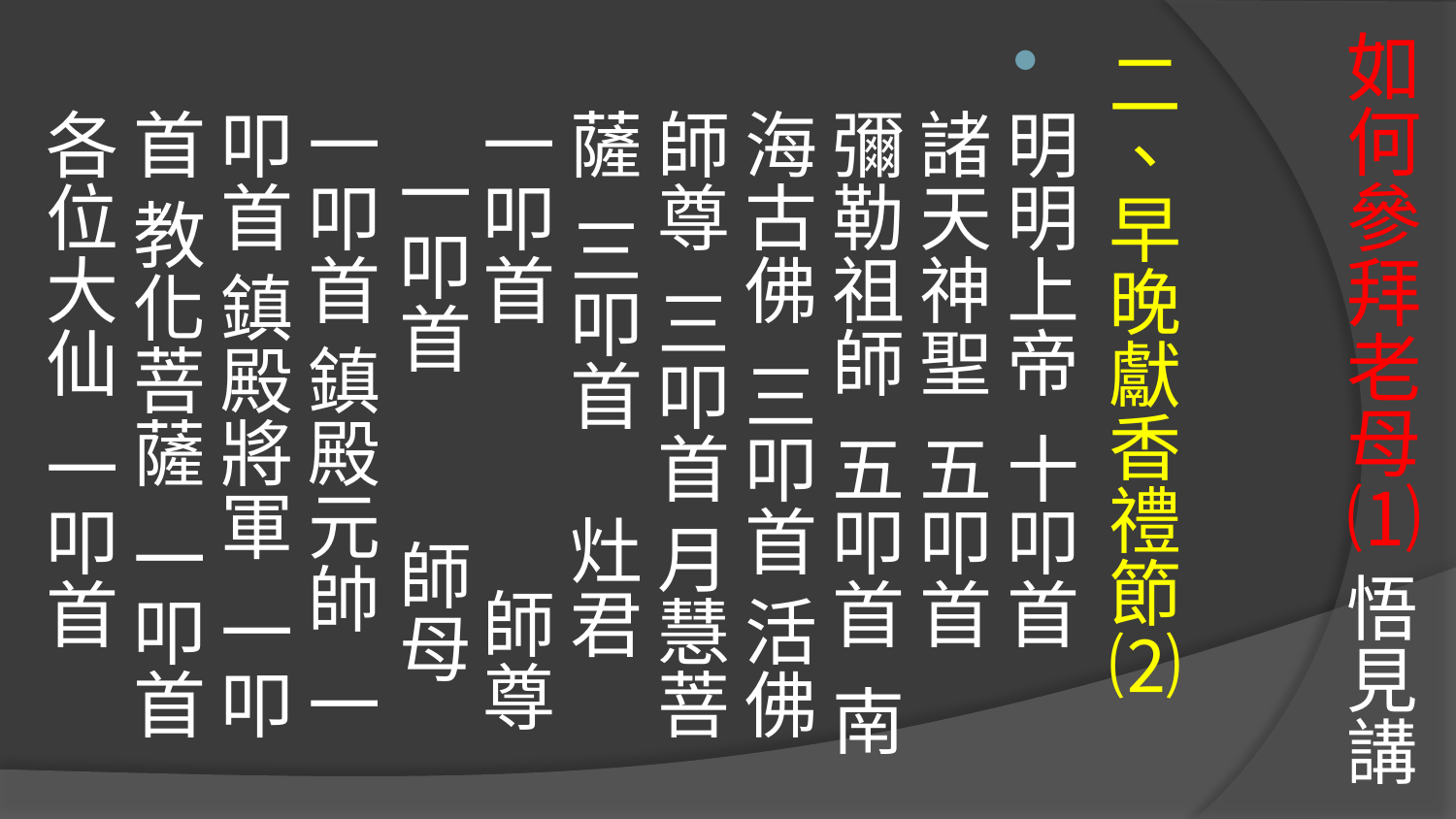

# 如何參拜老母⑴ 悟見講
二、早晚獻香禮節⑵
明明上帝  十叩首       諸天神聖  五叩首     彌勒祖師  五叩首  南海古佛  三叩首 活佛師尊  三叩首 月慧菩薩  三叩首     灶君      一叩首                師尊      一叩首          師母      一叩首 鎮殿元帥  一叩首 鎮殿將軍  一叩首 教化菩薩  一叩首 各位大仙  一叩首